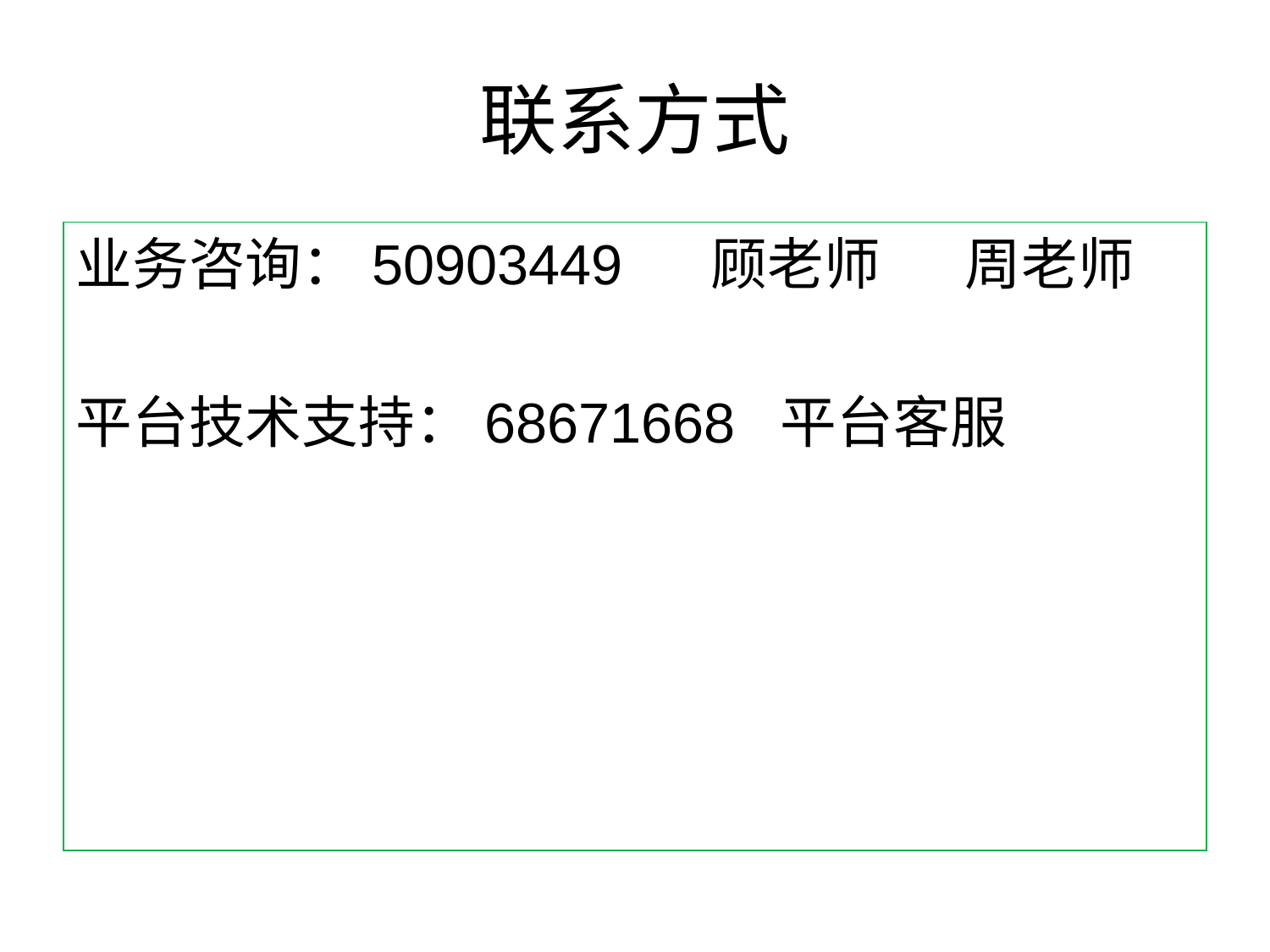

# 联系方式
业务咨询：50903449 	顾老师	周老师

平台技术支持：68671668  平台客服